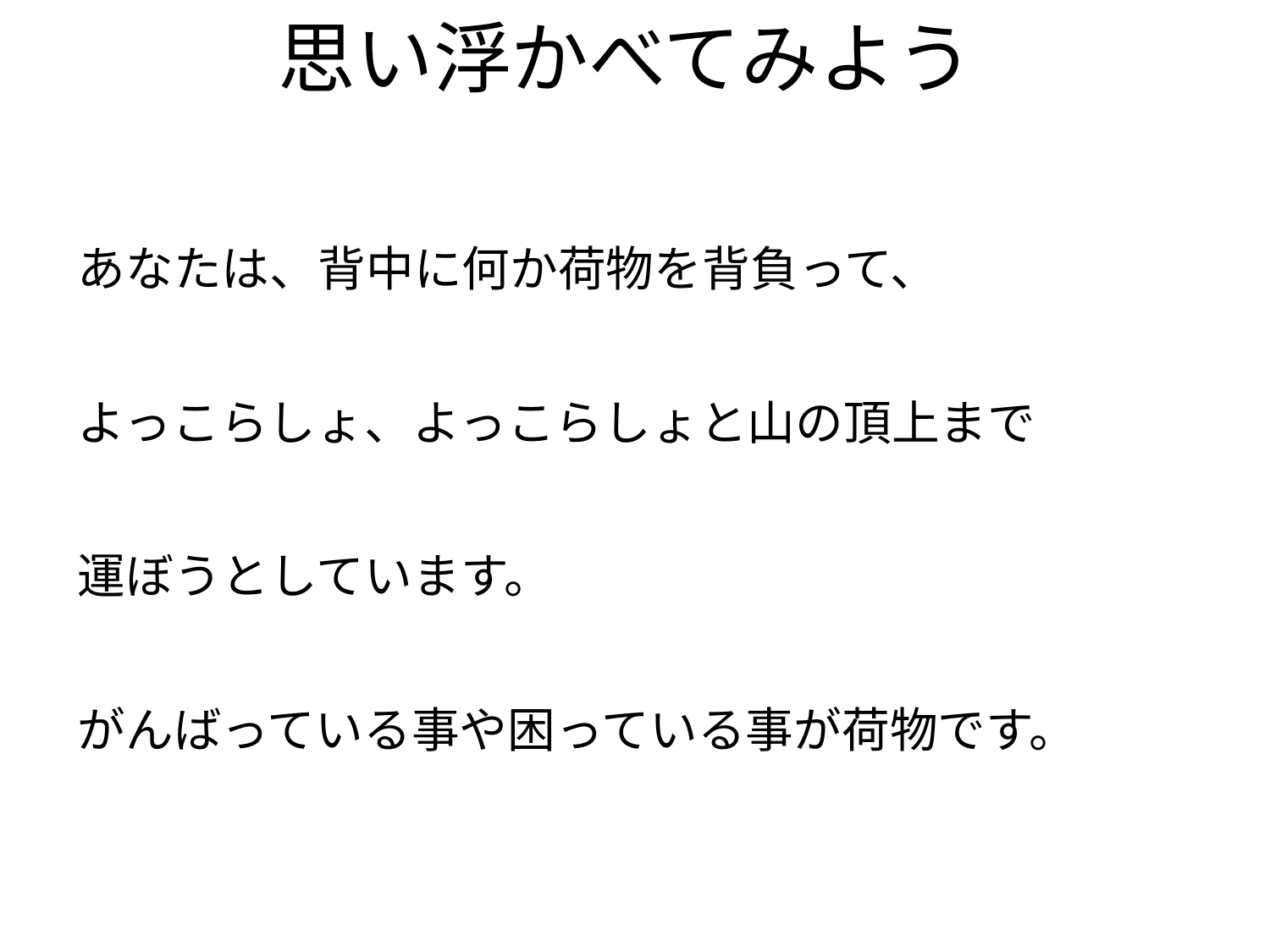

# 思い浮かべてみよう
あなたは、背中に何か荷物を背負って、
よっこらしょ、よっこらしょと山の頂上まで
運ぼうとしています。
がんばっている事や困っている事が荷物です。